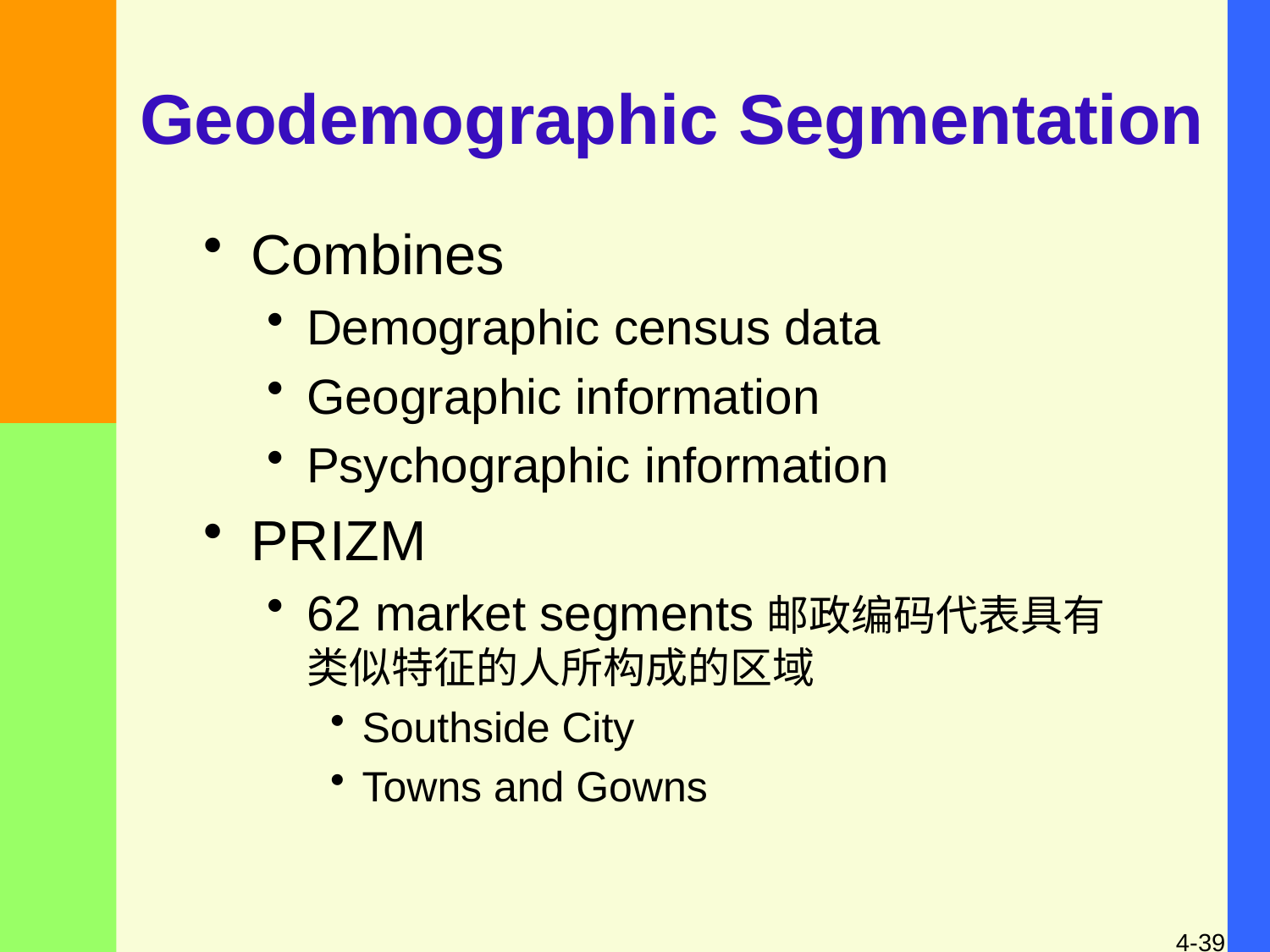

# Geodemographic Segmentation
Combines
Demographic census data
Geographic information
Psychographic information
PRIZM
62 market segments邮政编码代表具有类似特征的人所构成的区域
Southside City
Towns and Gowns

4-39